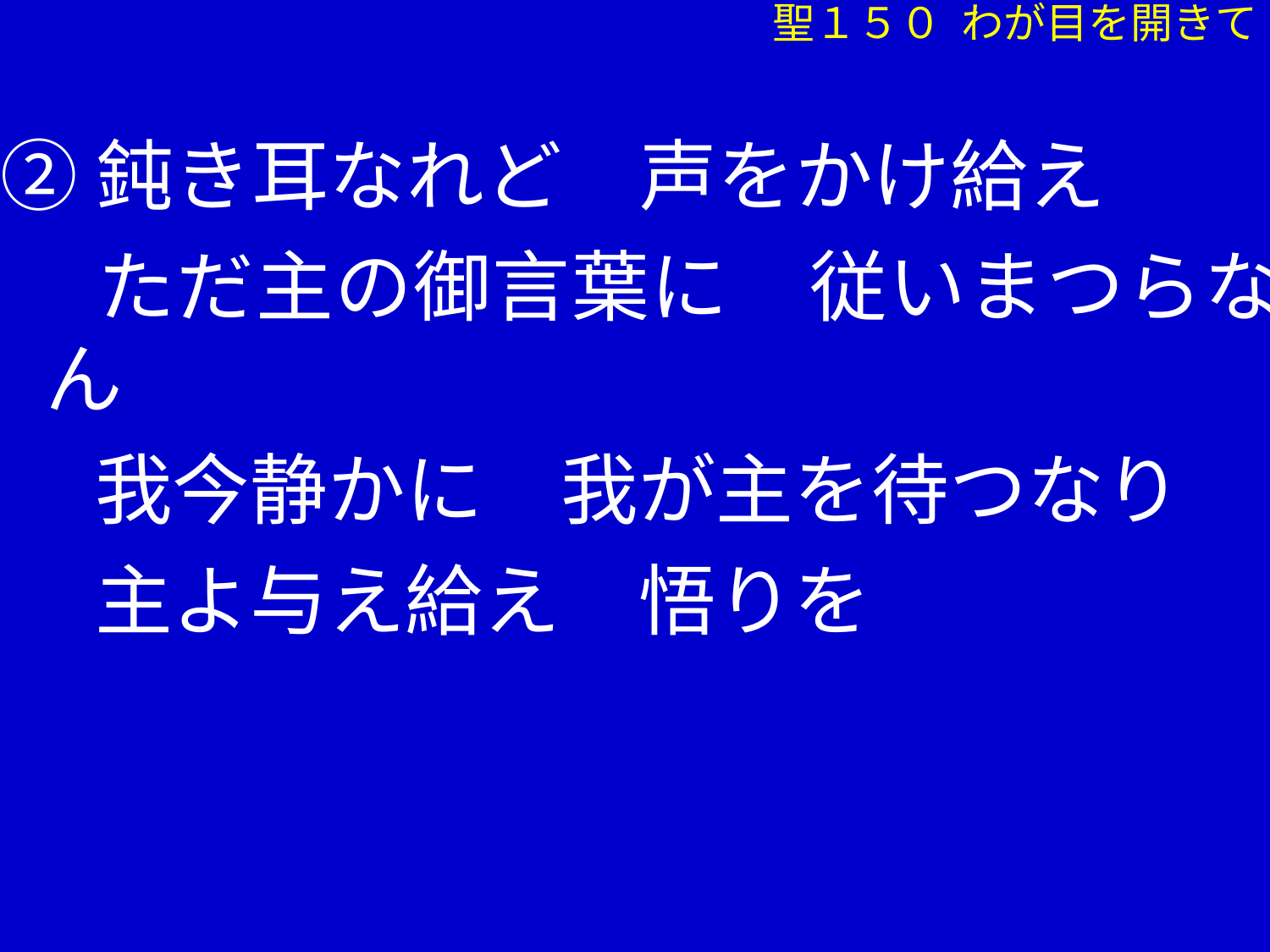

聖１５０  わが目を開きて
②鈍き耳なれど　声をかけ給え
　 ただ主の御言葉に　従いまつらなん
　 我今静かに　我が主を待つなり
　 主よ与え給え　悟りを